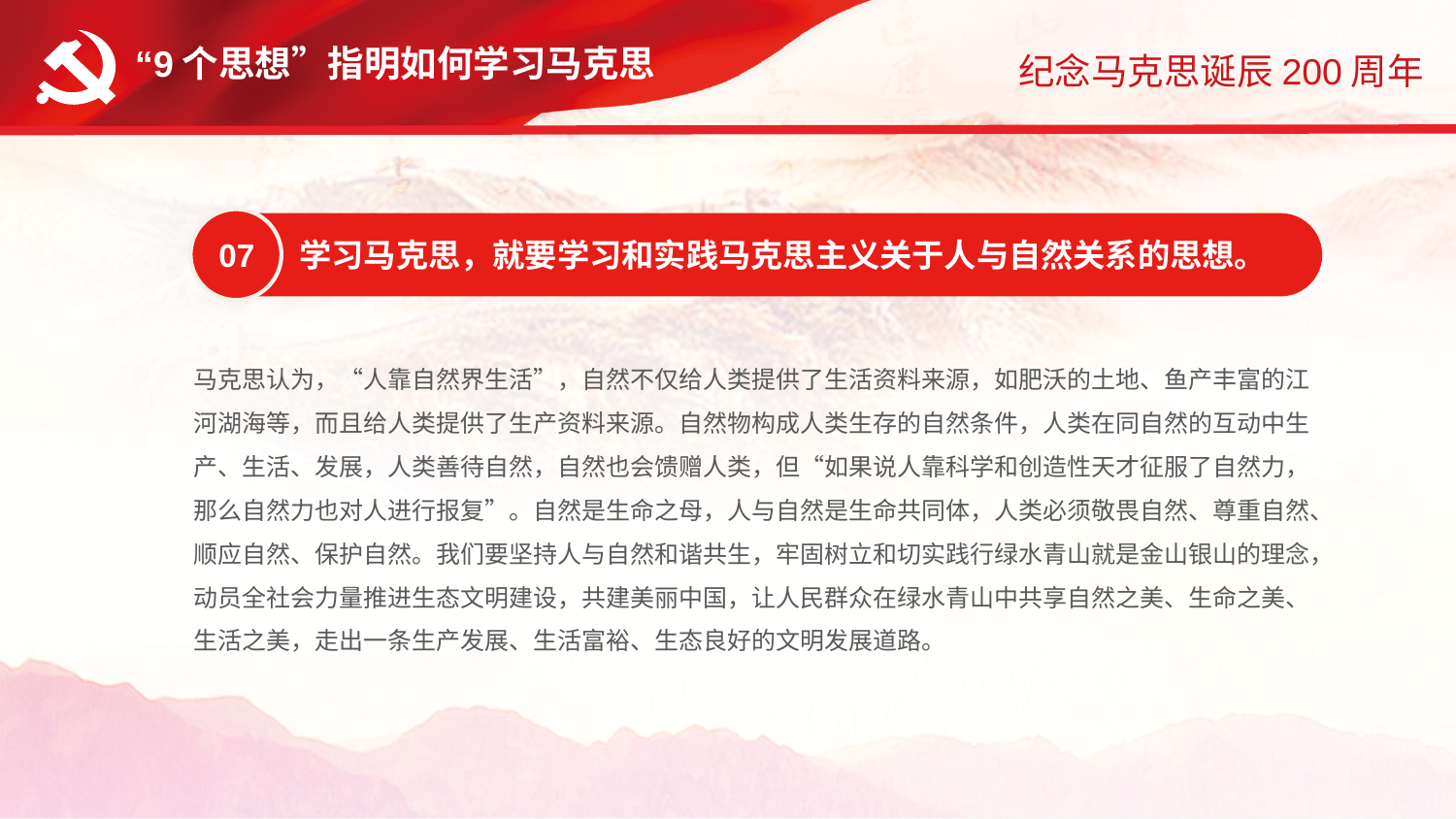

“9个思想”指明如何学习马克思

07

学习马克思，就要学习和实践马克思主义关于人与自然关系的思想。
马克思认为，“人靠自然界生活”，自然不仅给人类提供了生活资料来源，如肥沃的土地、鱼产丰富的江河湖海等，而且给人类提供了生产资料来源。自然物构成人类生存的自然条件，人类在同自然的互动中生产、生活、发展，人类善待自然，自然也会馈赠人类，但“如果说人靠科学和创造性天才征服了自然力，那么自然力也对人进行报复”。自然是生命之母，人与自然是生命共同体，人类必须敬畏自然、尊重自然、顺应自然、保护自然。我们要坚持人与自然和谐共生，牢固树立和切实践行绿水青山就是金山银山的理念，动员全社会力量推进生态文明建设，共建美丽中国，让人民群众在绿水青山中共享自然之美、生命之美、生活之美，走出一条生产发展、生活富裕、生态良好的文明发展道路。
字符延长可删除